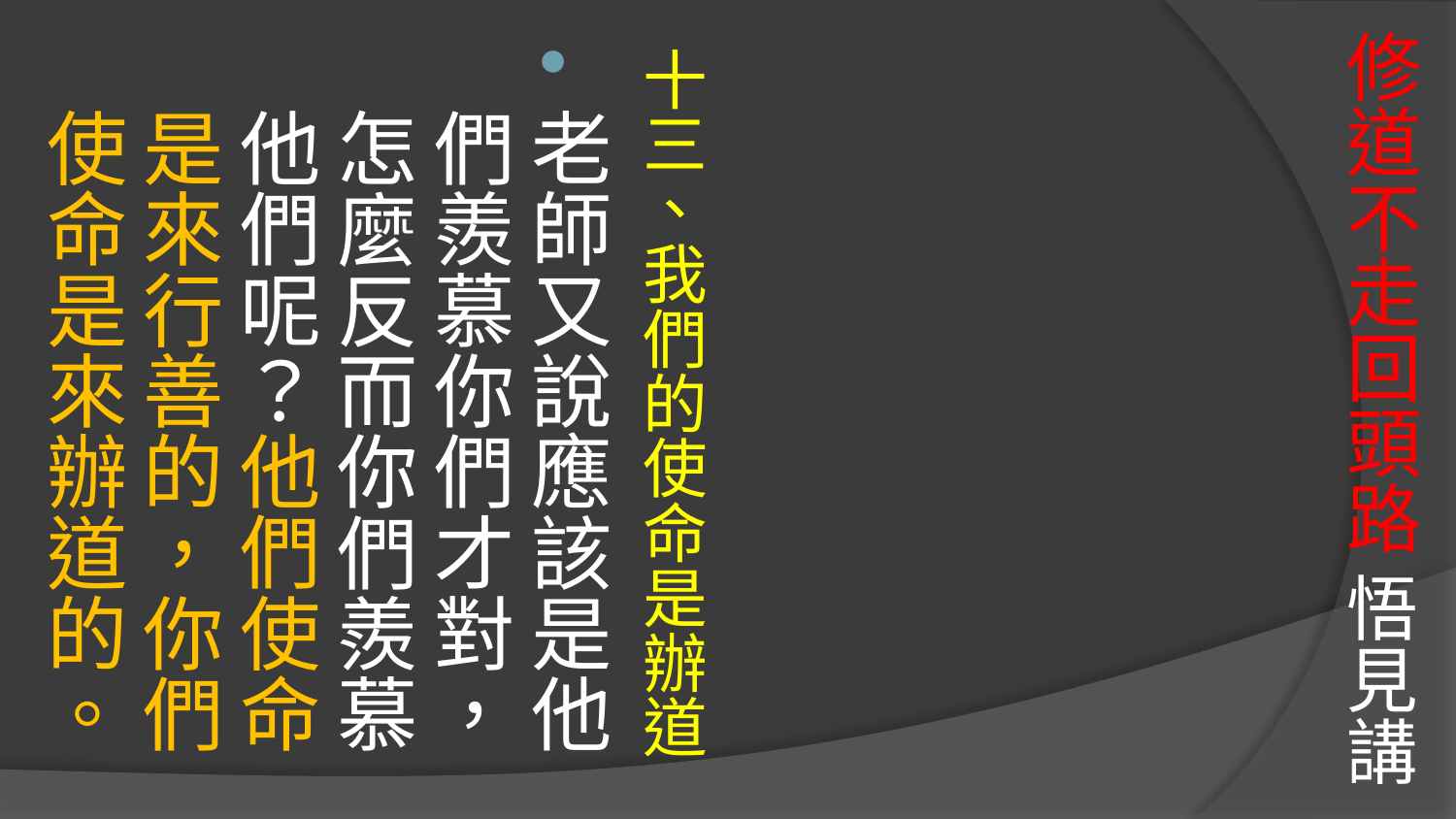

# 修道不走回頭路 悟見講
十三、我們的使命是辦道
老師又說應該是他們羨慕你們才對，怎麼反而你們羨慕他們呢？他們使命是來行善的，你們使命是來辦道的。